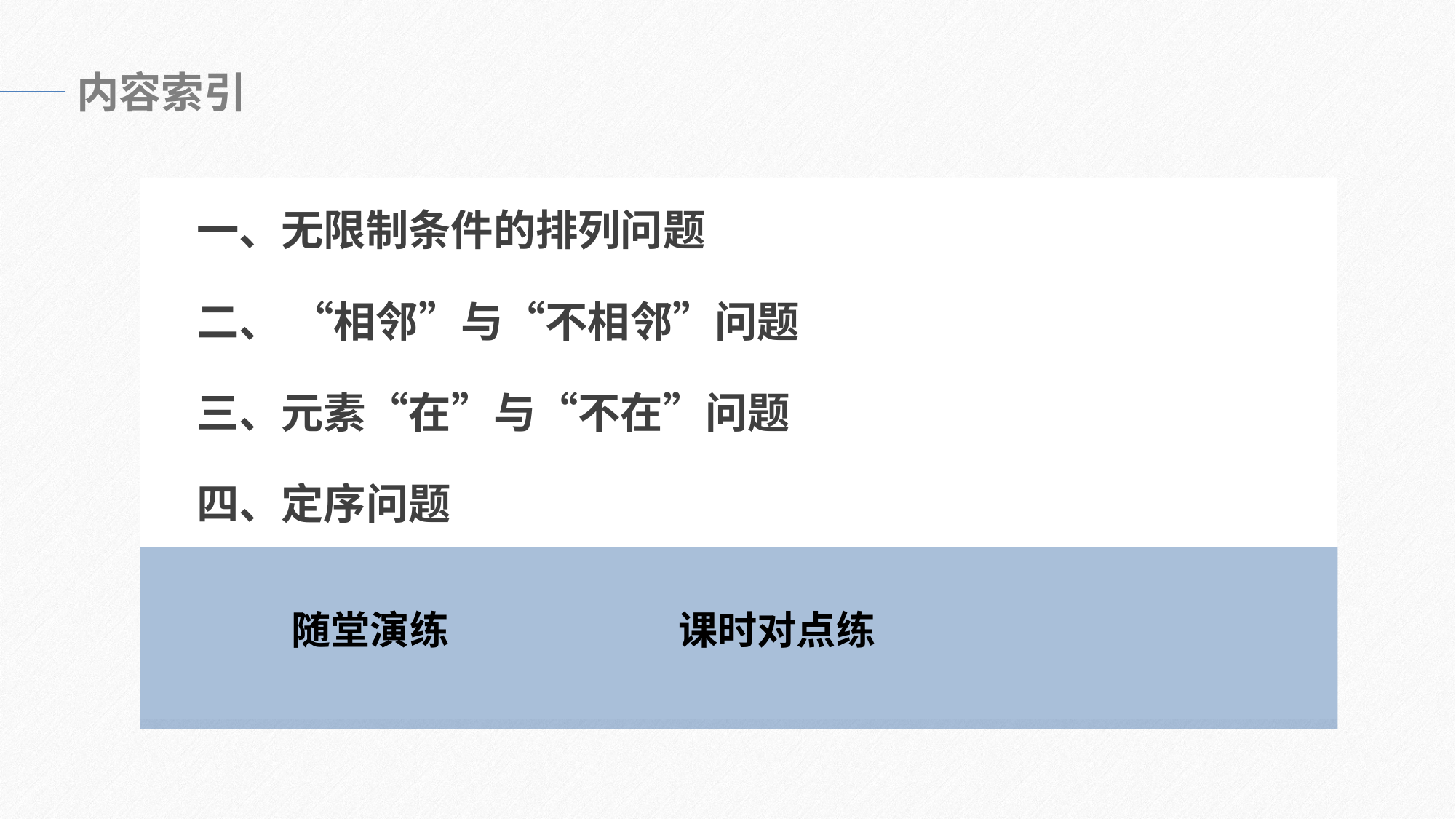

内容索引

一、无限制条件的排列问题
二、 “相邻”与“不相邻”问题
三、元素“在”与“不在”问题
四、定序问题

随堂演练
课时对点练